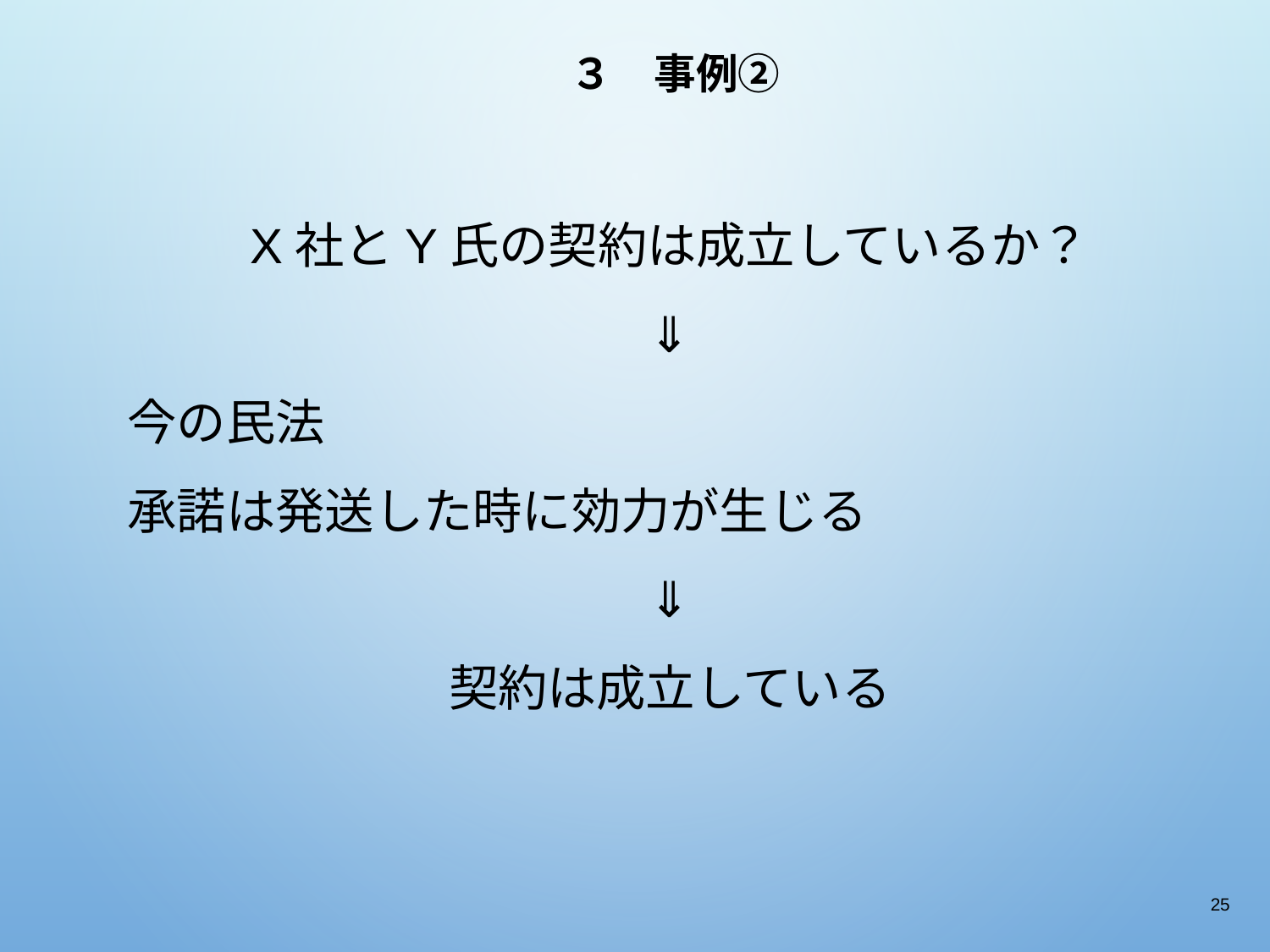

# ３　事例②
X社とY氏の契約は成立しているか？
⇓
今の民法
承諾は発送した時に効力が生じる
⇓
契約は成立している

25